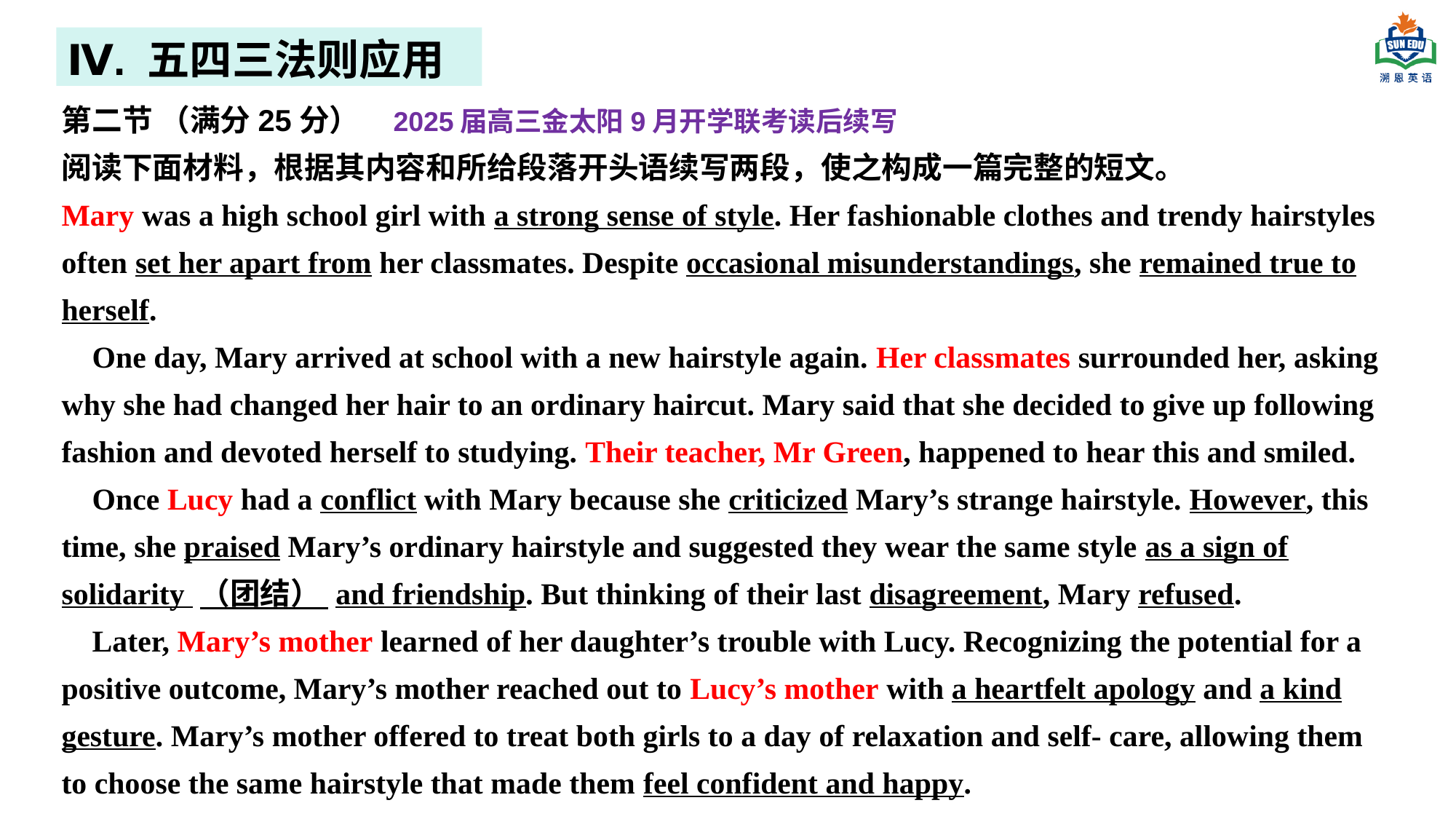

Ⅳ. 五四三法则应用

第二节 （满分25分）    2025届高三金太阳9月开学联考读后续写
阅读下面材料，根据其内容和所给段落开头语续写两段，使之构成一篇完整的短文。
Mary was a high school girl with a strong sense of style. Her fashionable clothes and trendy hairstyles often set her apart from her classmates. Despite occasional misunderstandings, she remained true to herself.
    One day, Mary arrived at school with a new hairstyle again. Her classmates surrounded her, asking why she had changed her hair to an ordinary haircut. Mary said that she decided to give up following fashion and devoted herself to studying. Their teacher, Mr Green, happened to hear this and smiled.
    Once Lucy had a conflict with Mary because she criticized Mary’s strange hairstyle. However, this time, she praised Mary’s ordinary hairstyle and suggested they wear the same style as a sign of solidarity （团结） and friendship. But thinking of their last disagreement, Mary refused.
    Later, Mary’s mother learned of her daughter’s trouble with Lucy. Recognizing the potential for a positive outcome, Mary’s mother reached out to Lucy’s mother with a heartfelt apology and a kind gesture. Mary’s mother offered to treat both girls to a day of relaxation and self- care, allowing them to choose the same hairstyle that made them feel confident and happy.